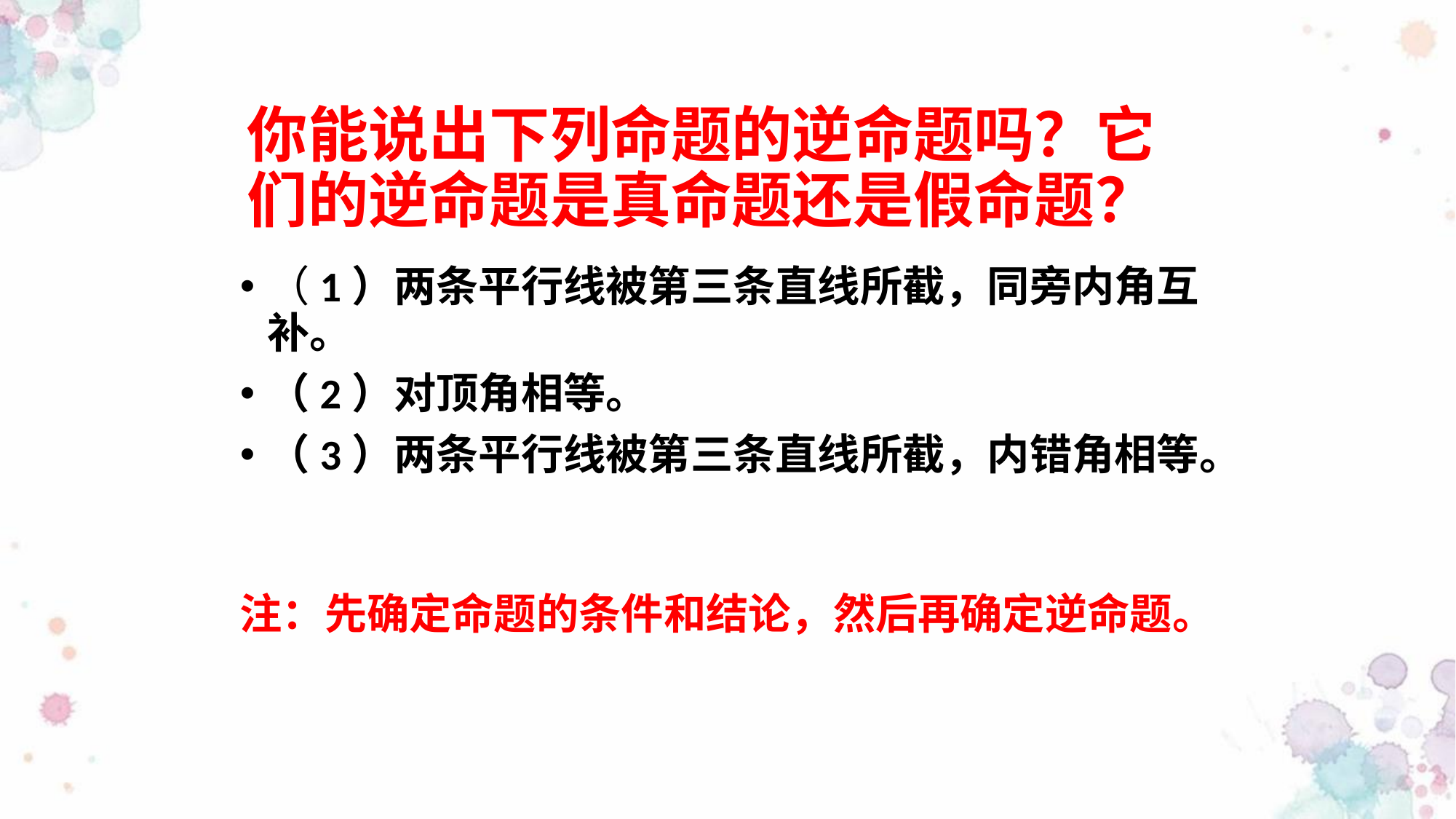

# 你能说出下列命题的逆命题吗？它们的逆命题是真命题还是假命题？
（1）两条平行线被第三条直线所截，同旁内角互补。
（2）对顶角相等。
（3）两条平行线被第三条直线所截，内错角相等。
注：先确定命题的条件和结论，然后再确定逆命题。